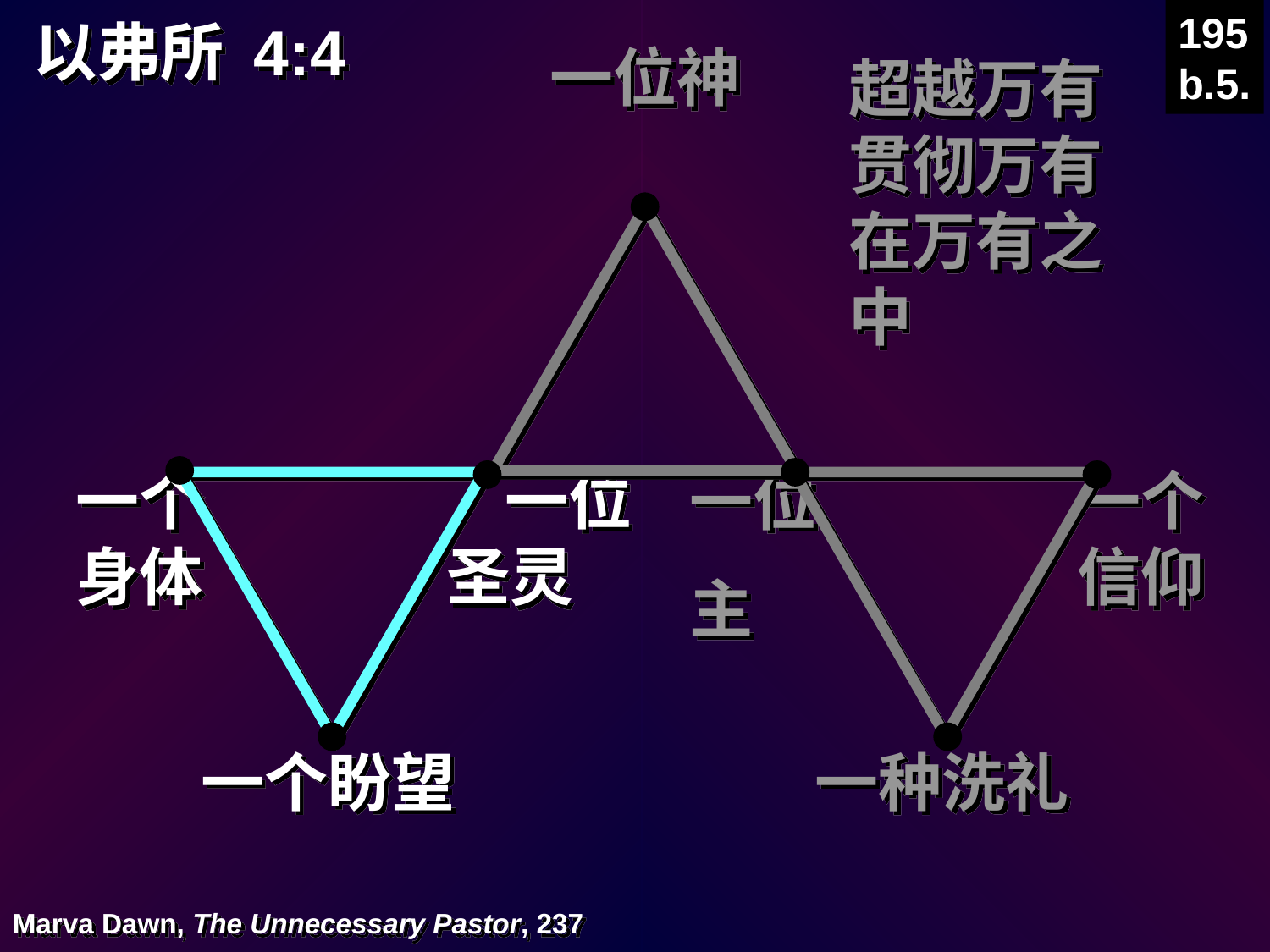

195
b.5.
以弗所 4:4
一位神
超越万有贯彻万有 在万有之中

一个身体
   一位圣灵
一位
主
一个
信仰

一个盼望
一种洗礼
Marva Dawn, The Unnecessary Pastor, 237